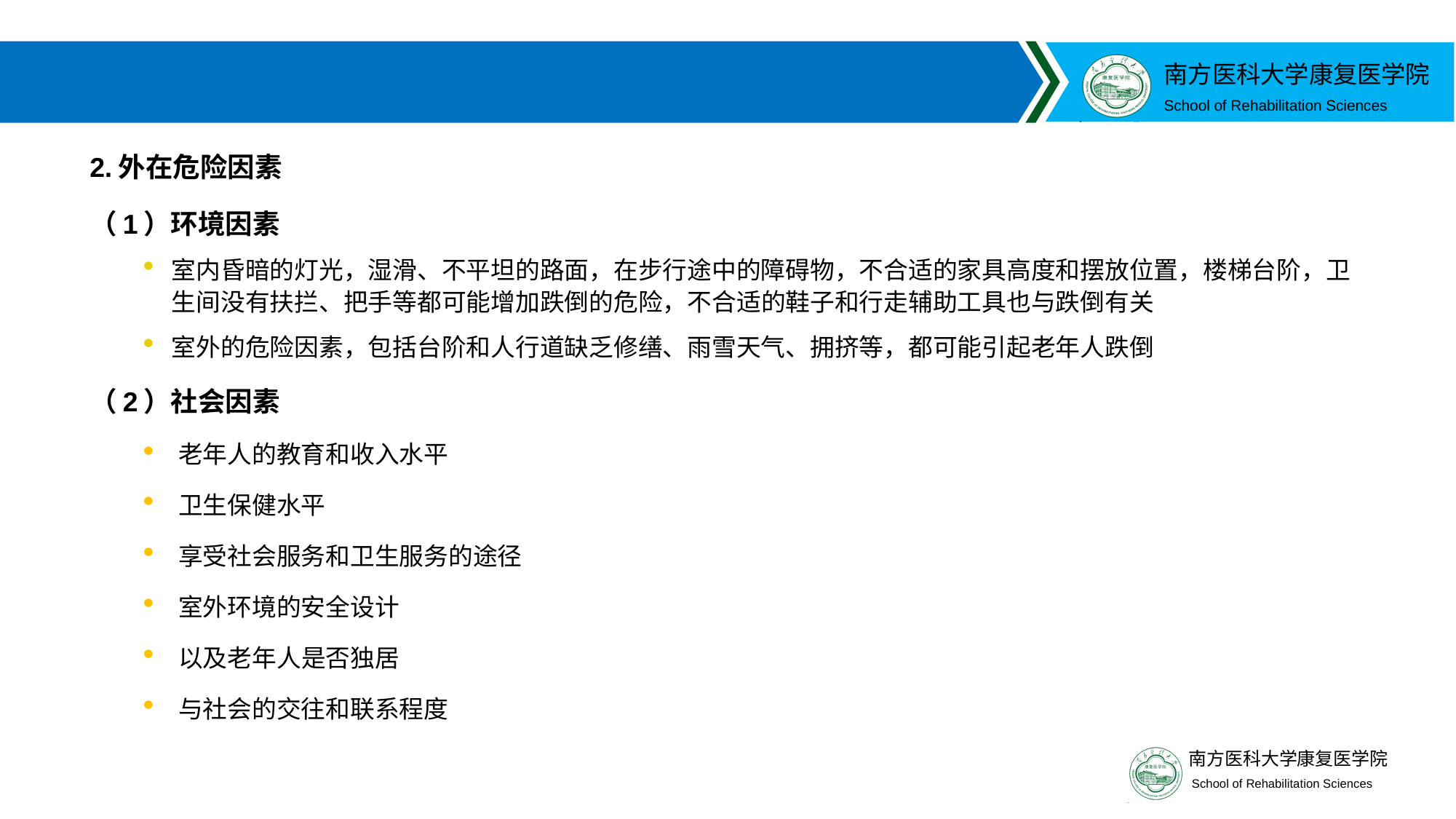

#
2.外在危险因素
（1）环境因素
室内昏暗的灯光，湿滑、不平坦的路面，在步行途中的障碍物，不合适的家具高度和摆放位置，楼梯台阶，卫生间没有扶拦、把手等都可能增加跌倒的危险，不合适的鞋子和行走辅助工具也与跌倒有关
室外的危险因素，包括台阶和人行道缺乏修缮、雨雪天气、拥挤等，都可能引起老年人跌倒
（2）社会因素
老年人的教育和收入水平
卫生保健水平
享受社会服务和卫生服务的途径
室外环境的安全设计
以及老年人是否独居
与社会的交往和联系程度